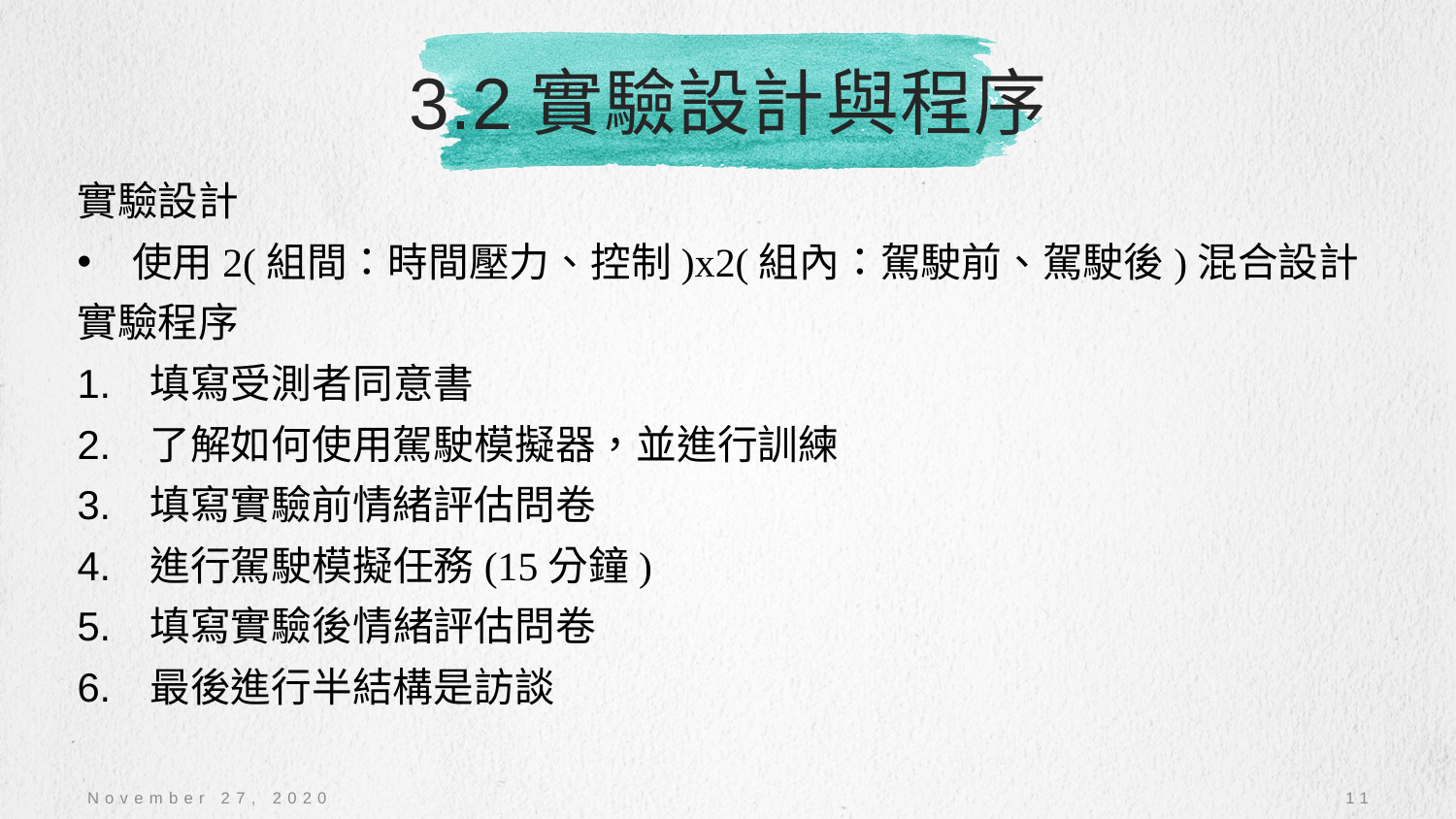

# 3.2實驗設計與程序
實驗設計
使用2(組間：時間壓力、控制)x2(組內：駕駛前、駕駛後)混合設計
實驗程序
填寫受測者同意書
了解如何使用駕駛模擬器，並進行訓練
填寫實驗前情緒評估問卷
進行駕駛模擬任務(15分鐘)
填寫實驗後情緒評估問卷
最後進行半結構是訪談

November 27, 2020
11